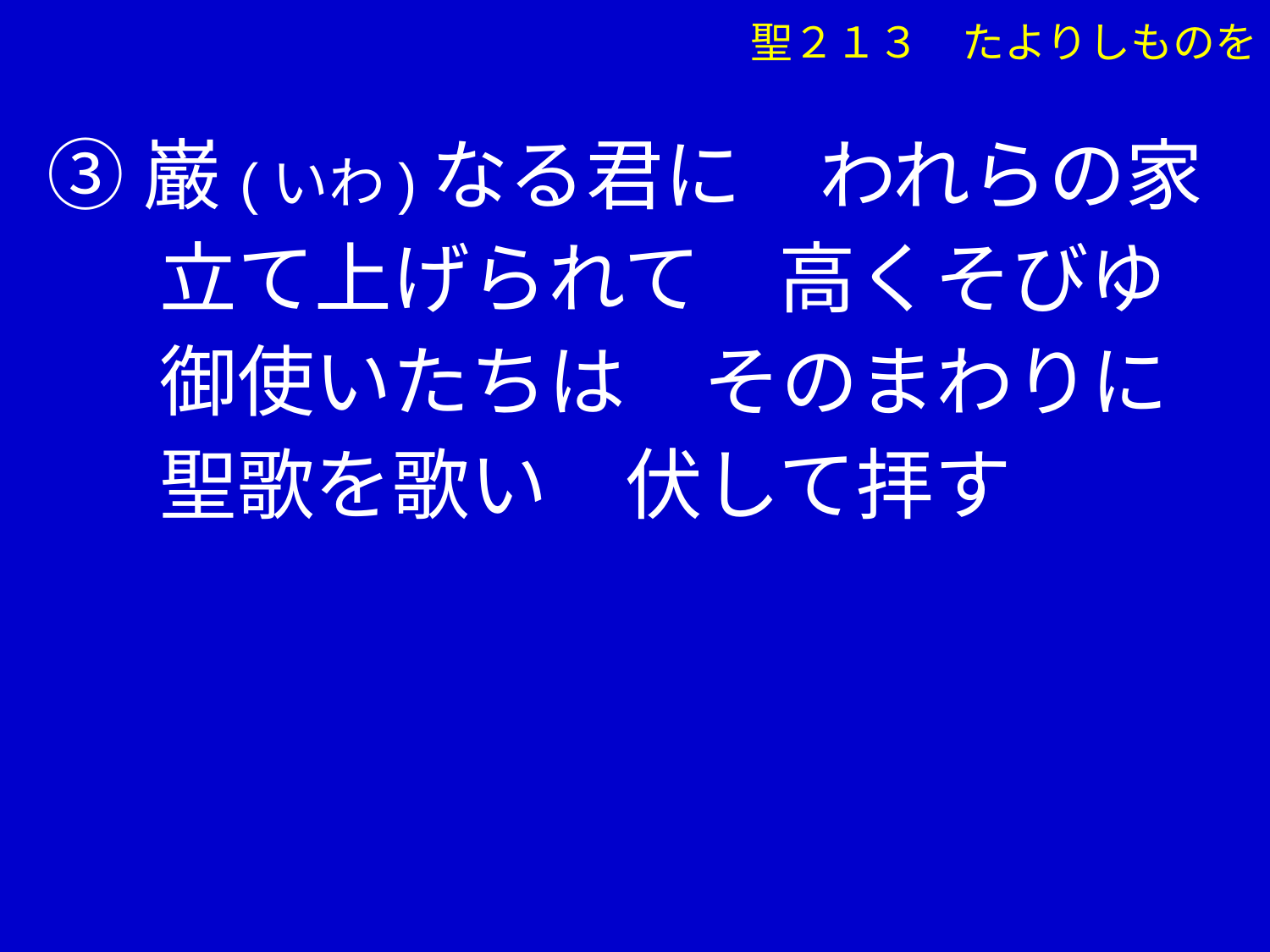

聖２１３　たよりしものを
  ③巌(いわ)なる君に　われらの家
　    立て上げられて　高くそびゆ
　    御使いたちは　そのまわりに
　    聖歌を歌い　伏して拝す